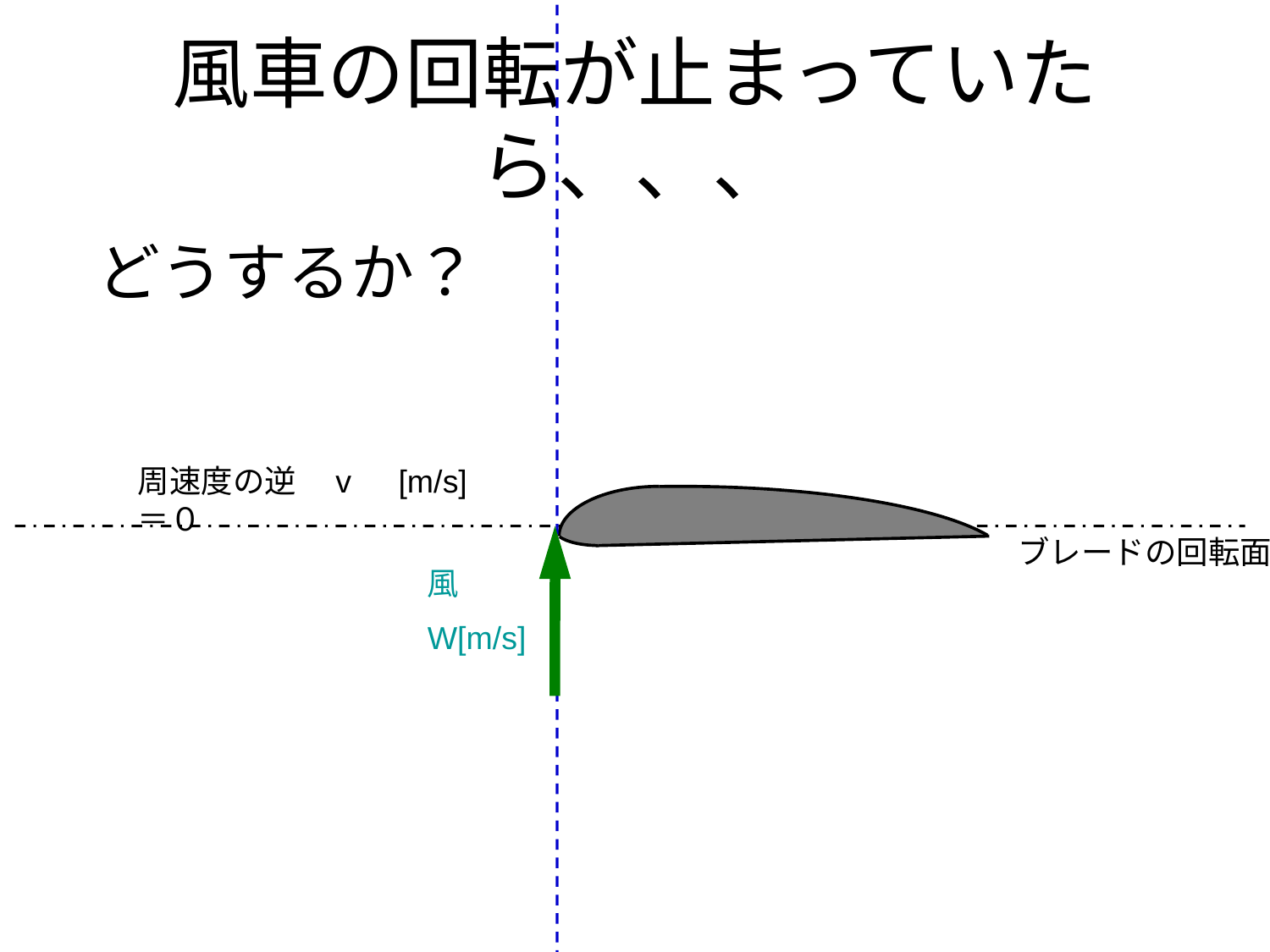

風
W[m/s]
# 風車の回転が止まっていたら、、、
どうするか？
周速度の逆　v　[m/s]＝０

ブレードの回転面